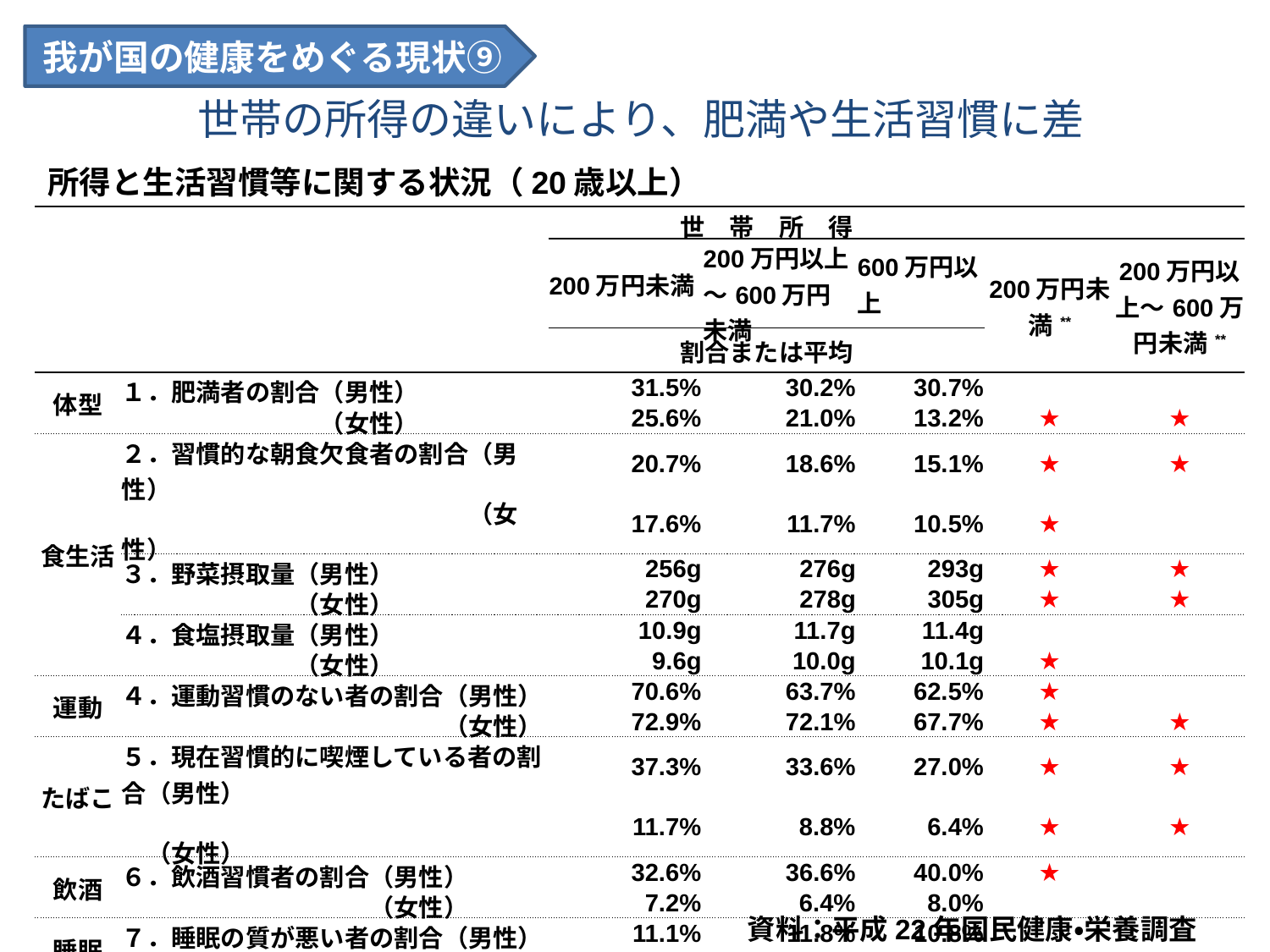

我が国の健康をめぐる現状⑨
世帯の所得の違いにより、肥満や生活習慣に差
所得と生活習慣等に関する状況（20歳以上）
|  |  |  |  |  |  |  |
| --- | --- | --- | --- | --- | --- | --- |
|  |  | 世　帯　所　得 |  |  |  |  |
|  |  | 200万円未満 | 200万円以上～600万円未満 | 600万円以上 | 200万円未満\*\* | 200万円以上～600万円未満\*\* |
|  |  | 割合または平均 |  |  |  |  |
| 体型 | １．肥満者の割合（男性） | 31.5% | 30.2% | 30.7% |  |  |
|  | １．肥満者の割合（女性） | 25.6% | 21.0% | 13.2% | ★ | ★ |
| 食生活 | ２．習慣的な朝食欠食者の割合（男性） | 20.7% | 18.6% | 15.1% | ★ | ★ |
|  | ２．習慣的な朝食欠食者の割合（女性） | 17.6% | 11.7% | 10.5% | ★ |  |
|  | ３．野菜摂取量（男性） | 256g | 276g | 293g | ★ | ★ |
|  | ３．野菜摂取量（女性） | 270g | 278g | 305g | ★ | ★ |
|  | ４．食塩摂取量（男性） | 10.9g | 11.7g | 11.4g |  |  |
|  | ４．食塩摂取量（女性） | 9.6g | 10.0g | 10.1g | ★ |  |
| 運動 | ４．運動習慣のない者の割合（男性） | 70.6% | 63.7% | 62.5% | ★ |  |
|  | ５．運動習慣のない者の割合（女性） | 72.9% | 72.1% | 67.7% | ★ | ★ |
| たばこ | ５．現在習慣的に喫煙している者の割合（男性） | 37.3% | 33.6% | 27.0% | ★ | ★ |
|  | ６．現在習慣的に喫煙している者の割合（女性） | 11.7% | 8.8% | 6.4% | ★ | ★ |
| 飲酒 | ６．飲酒習慣者の割合（男性） | 32.6% | 36.6% | 40.0% | ★ |  |
|  | ７．飲酒習慣者の割合（女性） | 7.2% | 6.4% | 8.0% |  |  |
| 睡眠 | ７．睡眠の質が悪い者の割合（男性） | 11.1% | 11.8% | 10.8% |  |  |
|  | ８．睡眠の質が悪い者の割合（女性） | 15.9% | 15.4% | 11.4% |  | ★ |
資料：平成22年国民健康・栄養調査